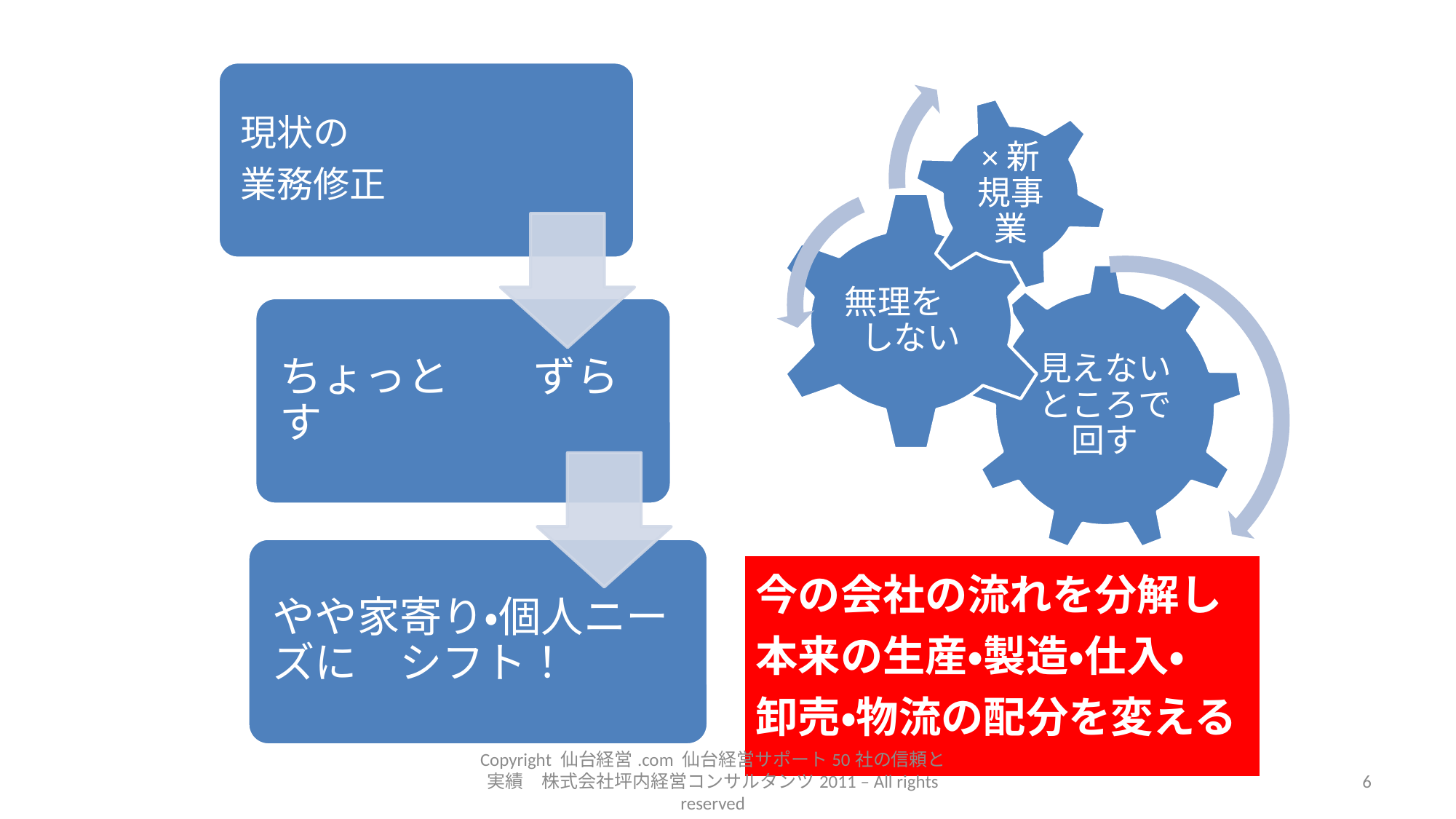

現状の
業務修正
ちょっと　　ずらす
やや家寄り・個人ニーズに　シフト！

見えないところで回す
無理を　しない
×新規事業
| 今の会社の流れを分解し 本来の生産・製造・仕入・　卸売・物流の配分を変える |
| --- |
Copyright 仙台経営.com 仙台経営サポート50社の信頼と実績　株式会社坪内経営コンサルタンツ2011 – All rights reserved
6